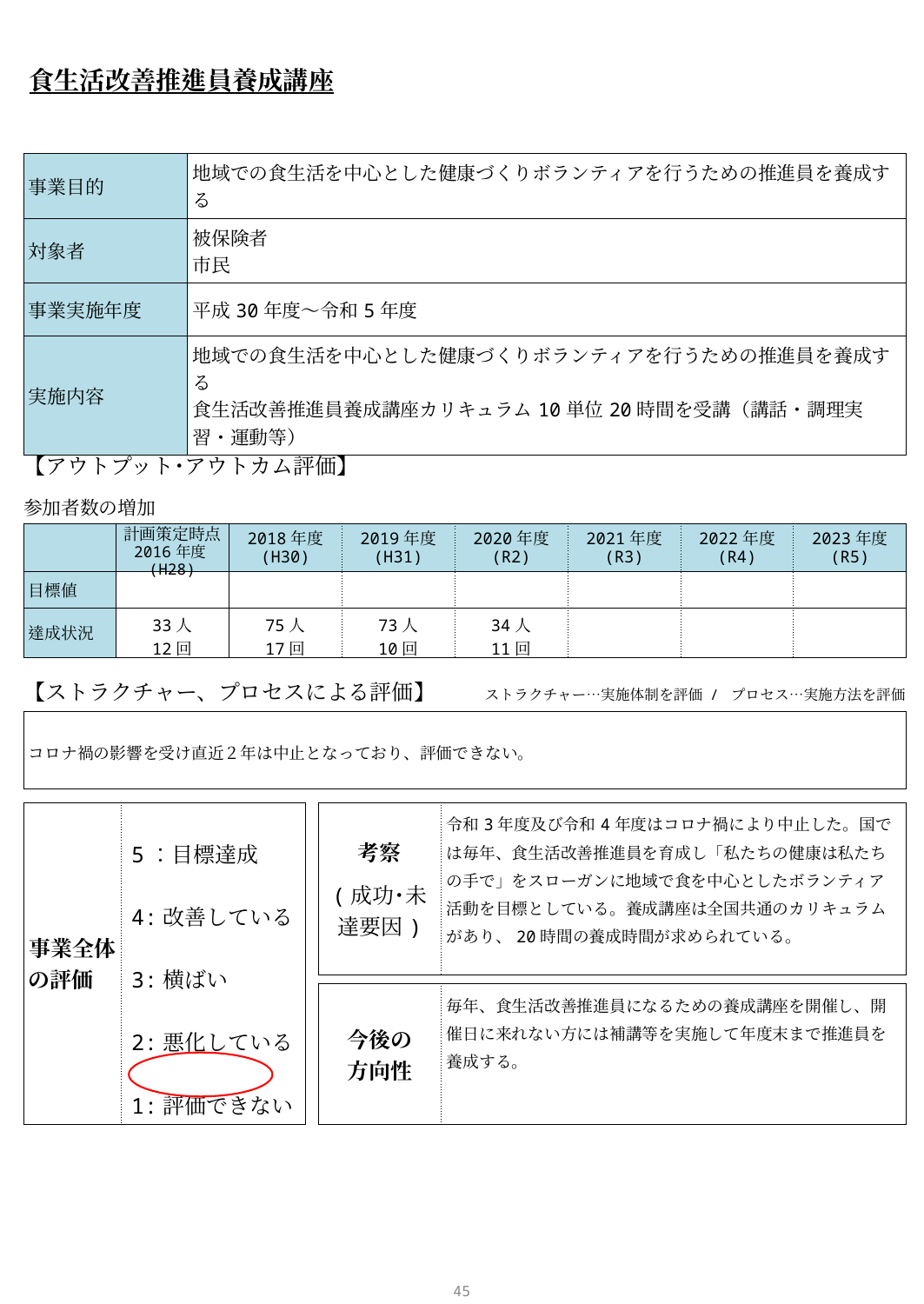

食生活改善推進員養成講座
| 事業目的 | 地域での食生活を中心とした健康づくりボランティアを行うための推進員を養成する |
| --- | --- |
| 対象者 | 被保険者 市民 |
| 事業実施年度 | 平成30年度～令和5年度 |
| 実施内容 | 地域での食生活を中心とした健康づくりボランティアを行うための推進員を養成する 食生活改善推進員養成講座カリキュラム10単位20時間を受講（講話・調理実習・運動等） |
【アウトプット･アウトカム評価】
参加者数の増加
|  | 計画策定時点 2016年度(H28) | 2018年度 (H30) | 2019年度 (H31) | 2020年度 (R2) | 2021年度 (R3) | 2022年度 (R4) | 2023年度 (R5) |
| --- | --- | --- | --- | --- | --- | --- | --- |
| 目標値 |  |  |  |  |  |  |  |
| 達成状況 | 33人 12回 | 75人 17回 | 73人 10回 | 34人 11回 |  |  |  |
ストラクチャー…実施体制を評価 / プロセス…実施方法を評価
【ストラクチャー、プロセスによる評価】

| コロナ禍の影響を受け直近２年は中止となっており、評価できない。 |
| --- |
| 考察 (成功･未達要因) | 令和3年度及び令和4年度はコロナ禍により中止した。国では毎年、食生活改善推進員を育成し「私たちの健康は私たちの手で」をスローガンに地域で食を中心としたボランティア活動を目標としている。養成講座は全国共通のカリキュラムがあり、20時間の養成時間が求められている。 |
| --- | --- |
| 事業全体 の評価 | 5：目標達成 4:改善している 3:横ばい 2:悪化している 1:評価できない |
| --- | --- |
| 今後の 方向性 | 毎年、食生活改善推進員になるための養成講座を開催し、開催日に来れない方には補講等を実施して年度末まで推進員を養成する。 |
| --- | --- |

45